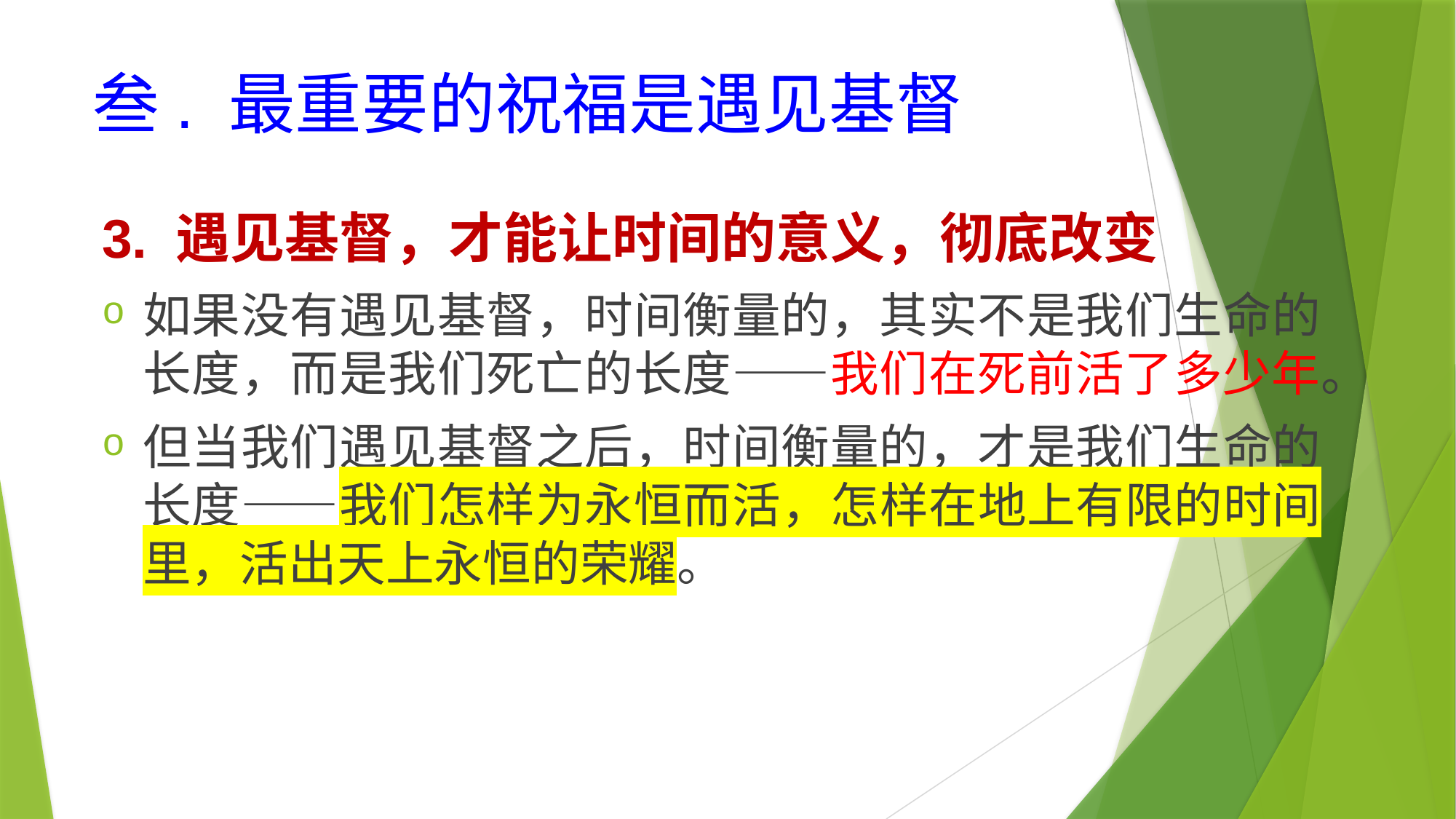

# 叁. 最重要的祝福是遇见基督
3. 遇见基督，才能让时间的意义，彻底改变
如果没有遇见基督，时间衡量的，其实不是我们生命的长度，而是我们死亡的长度——我们在死前活了多少年。
但当我们遇见基督之后，时间衡量的，才是我们生命的长度——我们怎样为永恒而活，怎样在地上有限的时间里，活出天上永恒的荣耀。